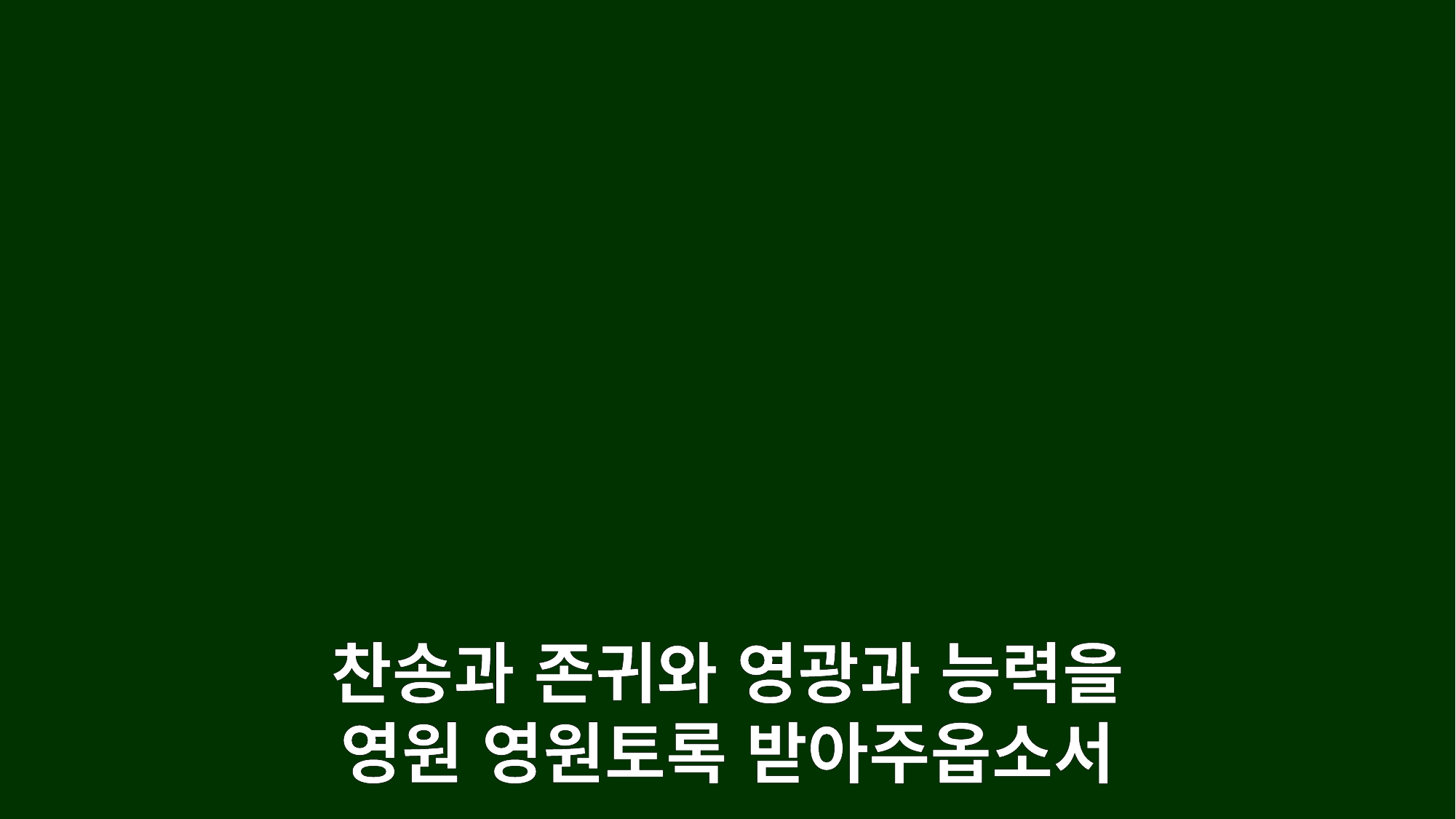

찬송과 존귀와 영광과 능력을
영원 영원토록 받아주옵소서